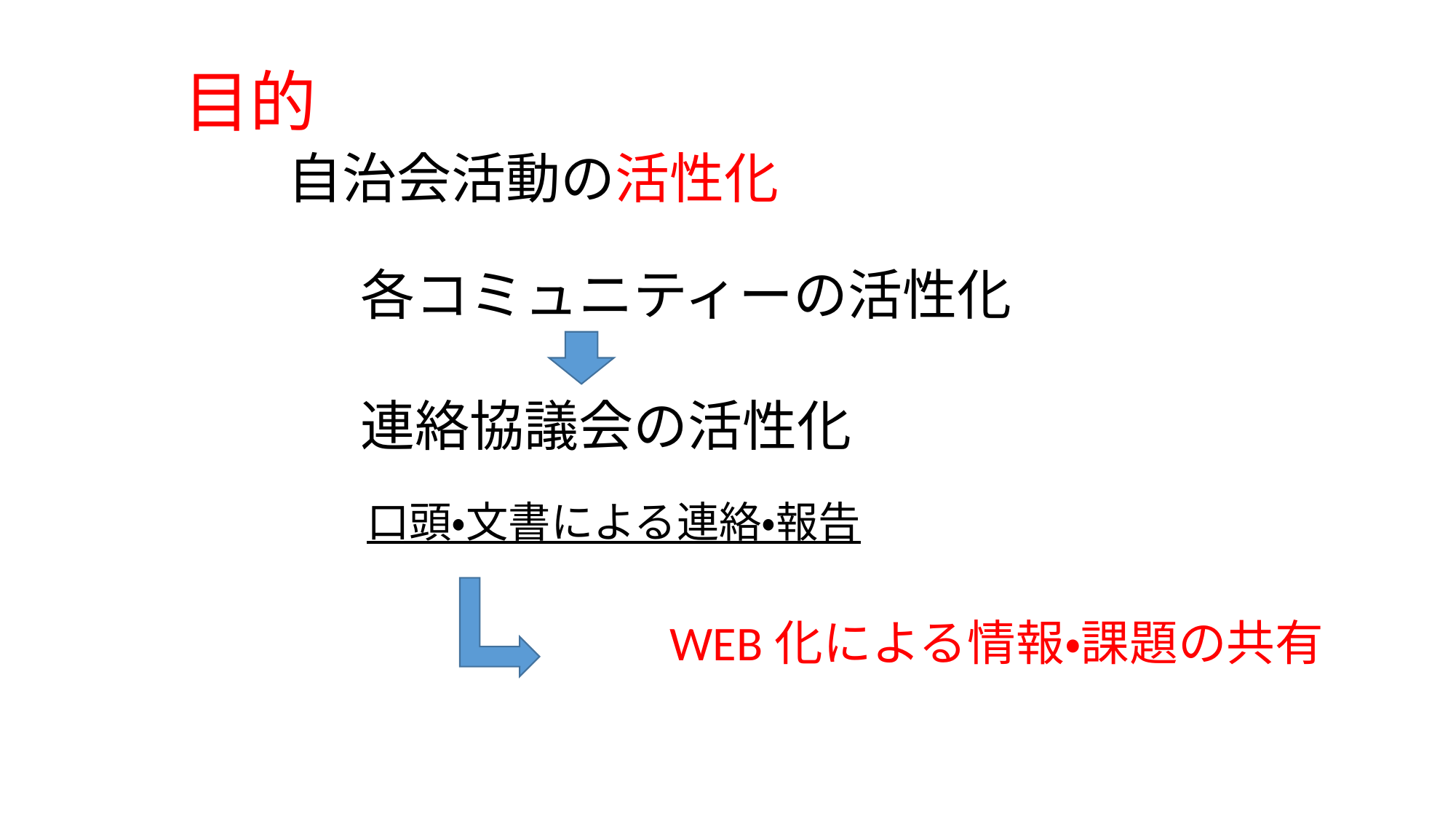

目的
自治会活動の活性化
各コミュニティーの活性化

連絡協議会の活性化

口頭・文書による連絡・報告

WEB化による情報・課題の共有